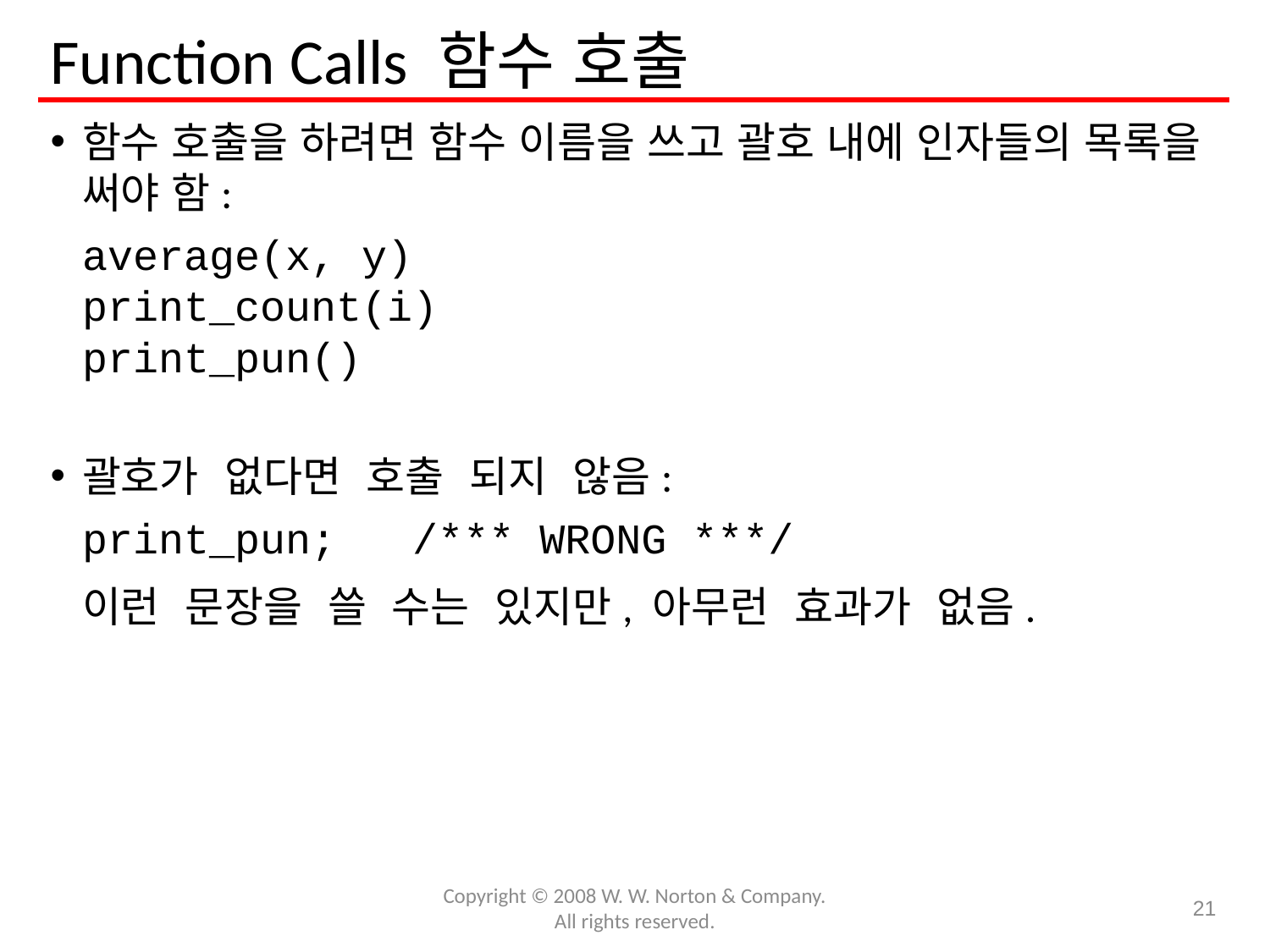

# Function Calls 함수 호출
함수 호출을 하려면 함수 이름을 쓰고 괄호 내에 인자들의 목록을 써야 함:
	average(x, y)
	print_count(i)
	print_pun()

괄호가 없다면 호출 되지 않음:
	print_pun;   /*** WRONG ***/
	이런 문장을 쓸 수는 있지만, 아무런 효과가 없음.
Copyright © 2008 W. W. Norton & Company.
All rights reserved.
21